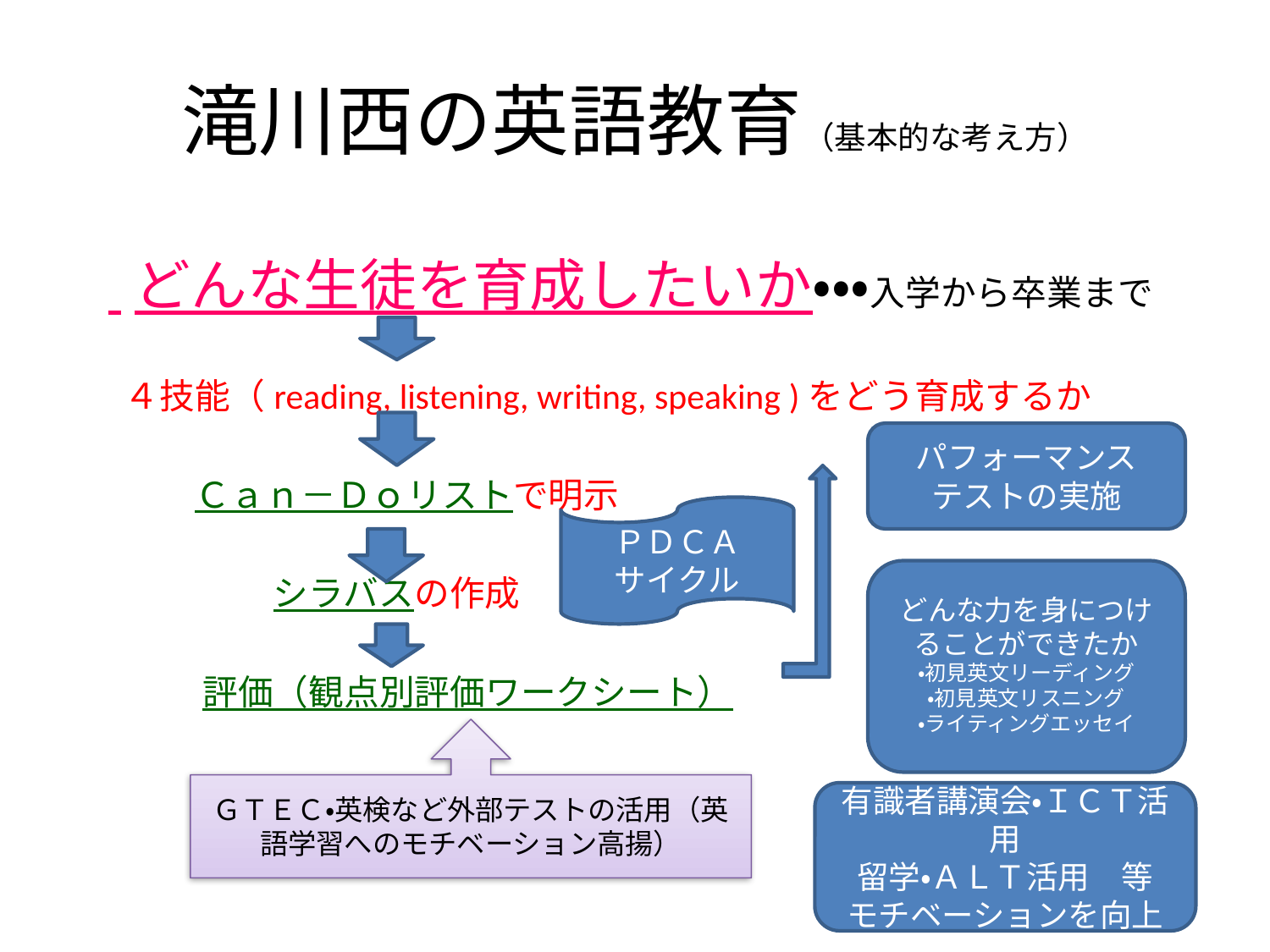

# 滝川西の英語教育（基本的な考え方）
 どんな生徒を育成したいか・・・入学から卒業まで

 ４技能（reading, listening, writing, speaking )をどう育成するか

 　　Ｃａｎ－Ｄｏリストで明示

  　　　　シラバスの作成

  　　評価（観点別評価ワークシート）

パフォーマンス
テストの実施

ＰＤＣＡ
サイクル

どんな力を身につけることができたか
・初見英文リーディング
・初見英文リスニング
・ライティングエッセイ

ＧＴＥＣ・英検など外部テストの活用（英語学習へのモチベーション高揚）
有識者講演会・ＩＣＴ活用
留学・ＡＬＴ活用　等
モチベーションを向上
62